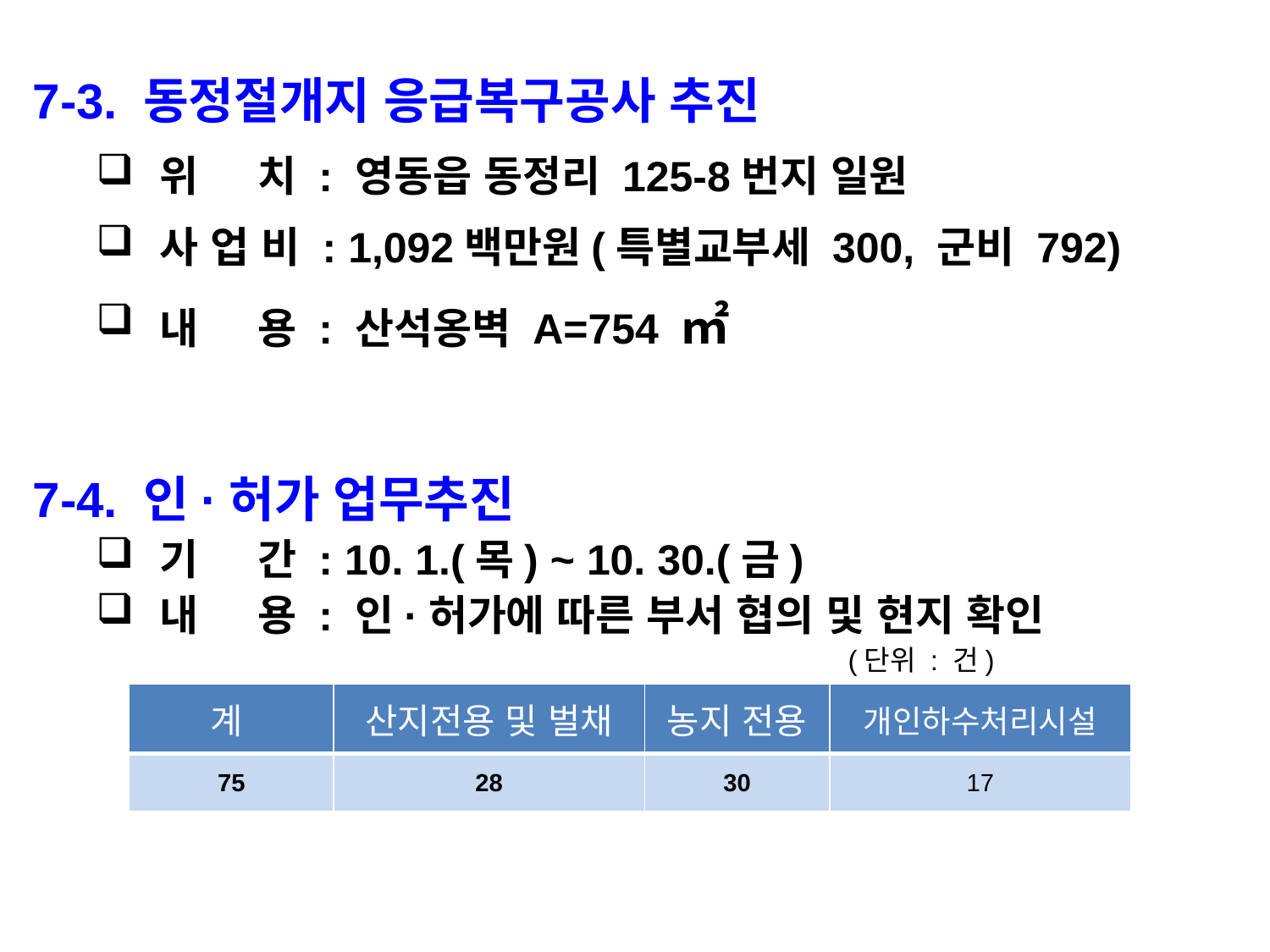

7-3. 동정절개지 응급복구공사 추진
위     치 : 영동읍 동정리 125-8번지 일원
사 업 비 : 1,092백만원(특별교부세 300, 군비 792)
내     용 : 산석옹벽 A=754 ㎡
7-4. 인·허가 업무추진
기     간 : 10. 1.(목) ~ 10. 30.(금)
내     용 : 인·허가에 따른 부서 협의 및 현지 확인
                                                                                                (단위 : 건)

| 계 | 산지전용 및 벌채 | 농지 전용 | 개인하수처리시설 |
| --- | --- | --- | --- |
| 75 | 28 | 30 | 17 |